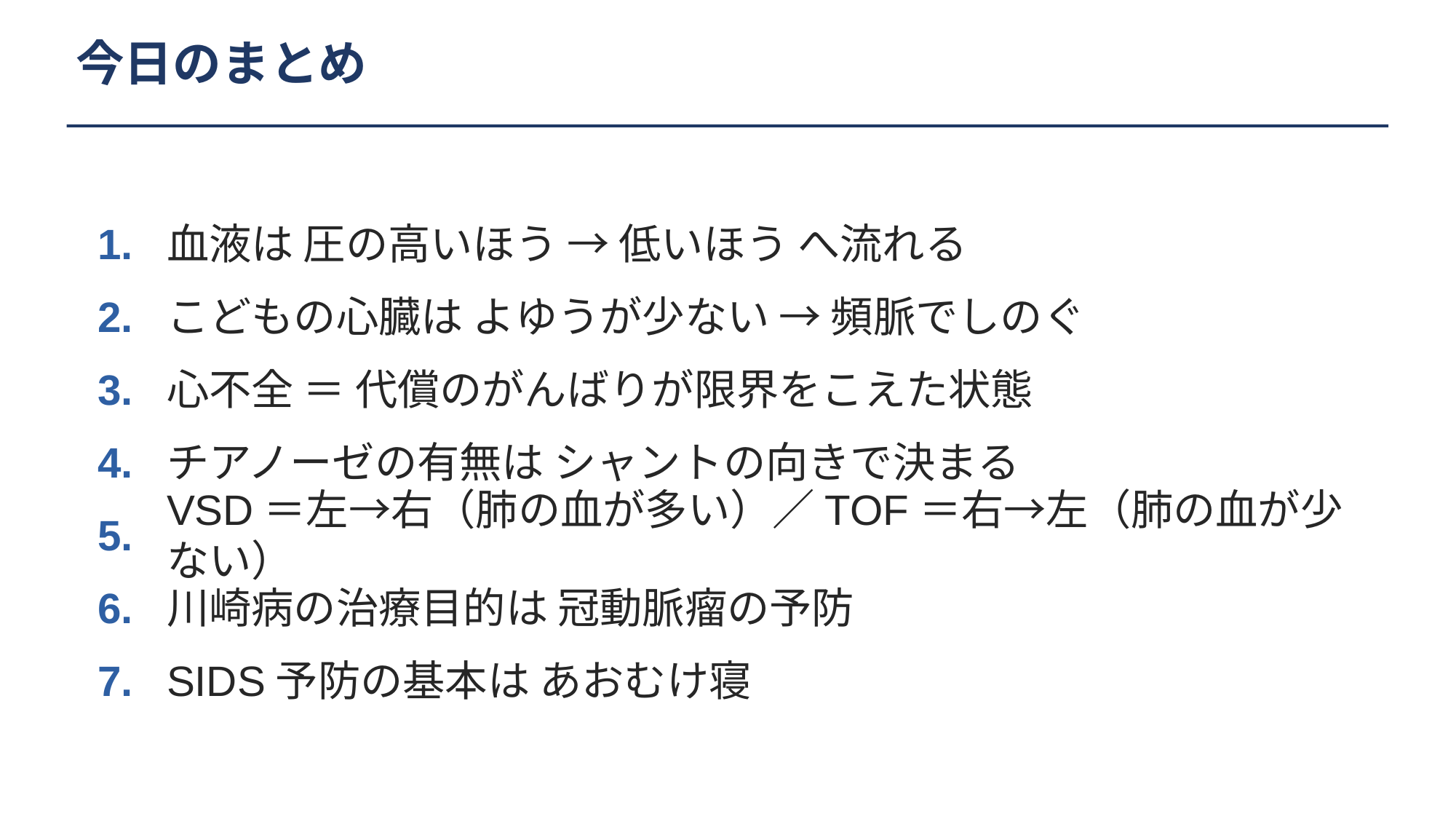

今日のまとめ

1.
血液は 圧の高いほう → 低いほう へ流れる
2.
こどもの心臓は よゆうが少ない → 頻脈でしのぐ
3.
心不全 ＝ 代償のがんばりが限界をこえた状態
4.
チアノーゼの有無は シャントの向きで決まる
5.
VSD＝左→右（肺の血が多い）／TOF＝右→左（肺の血が少ない）
6.
川崎病の治療目的は 冠動脈瘤の予防
7.
SIDS予防の基本は あおむけ寝